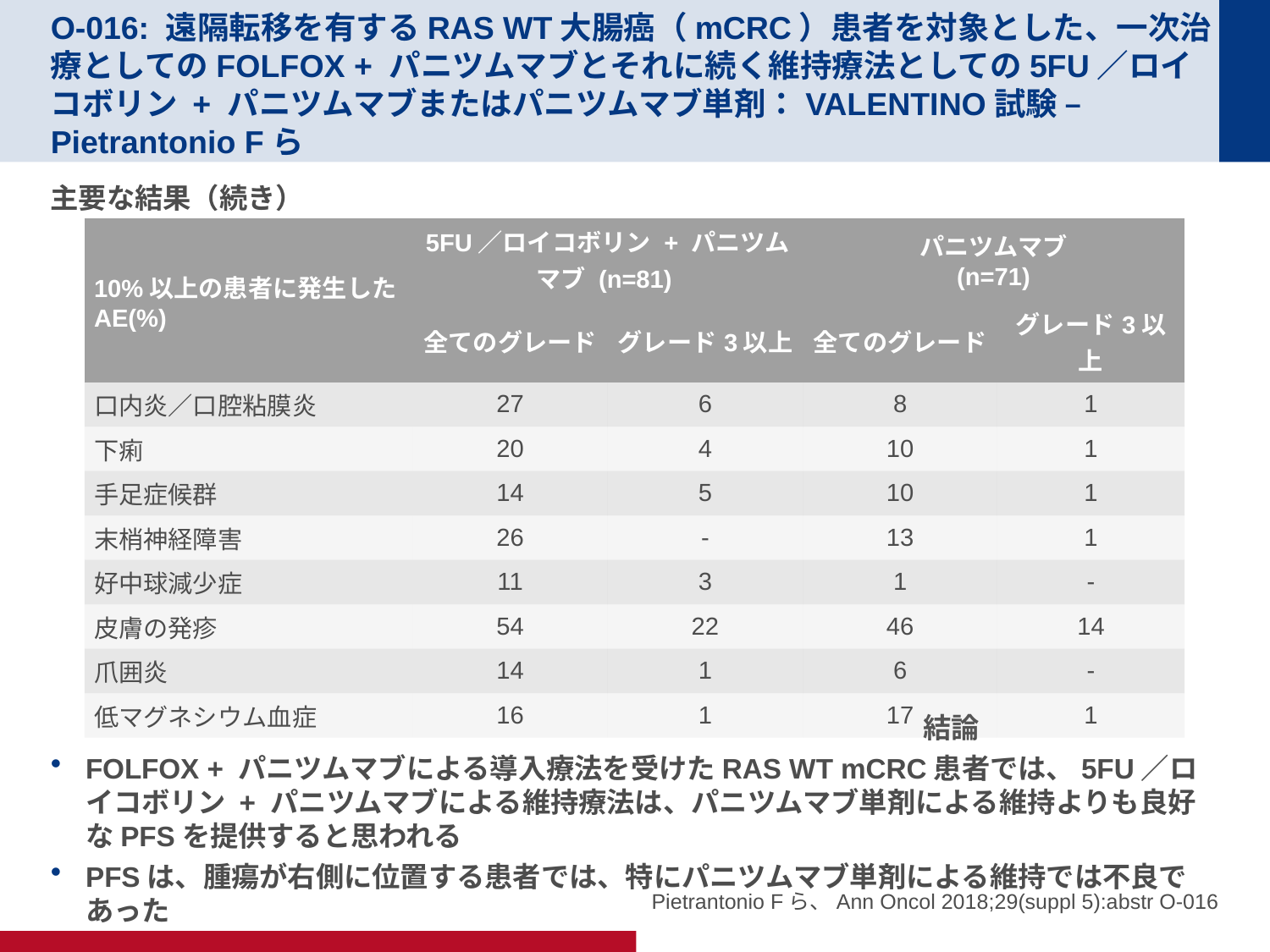

# O-016: 遠隔転移を有するRAS WT大腸癌（mCRC）患者を対象とした、一次治療としてのFOLFOX + パニツムマブとそれに続く維持療法としての5FU／ロイコボリン + パニツムマブまたはパニツムマブ単剤：VALENTINO試験 – Pietrantonio Fら
主要な結果（続き）
　　　　　　　　　　　　　　　　　　　　　　　　　　　　　　　　　　　　　　　　　　　　　　　　　　　　　　　　　　　　　　　　　　　　　　　　結論
FOLFOX + パニツムマブによる導入療法を受けたRAS WT mCRC患者では、5FU／ロイコボリン + パニツムマブによる維持療法は、パニツムマブ単剤による維持よりも良好なPFSを提供すると思われる
PFSは、腫瘍が右側に位置する患者では、特にパニツムマブ単剤による維持では不良であった
| 10%以上の患者に発生したAE(%) | 5FU／ロイコボリン + パニツムマブ (n=81) |  | パニツムマブ (n=71) |  |
| --- | --- | --- | --- | --- |
|  | 全てのグレード | グレード3以上 | 全てのグレード | グレード3以上 |
| 口内炎／口腔粘膜炎 | 27 | 6 | 8 | 1 |
| 下痢 | 20 | 4 | 10 | 1 |
| 手足症候群 | 14 | 5 | 10 | 1 |
| 末梢神経障害 | 26 | - | 13 | 1 |
| 好中球減少症 | 11 | 3 | 1 | - |
| 皮膚の発疹 | 54 | 22 | 46 | 14 |
| 爪囲炎 | 14 | 1 | 6 | - |
| 低マグネシウム血症 | 16 | 1 | 17 | 1 |
Pietrantonio Fら、Ann Oncol 2018;29(suppl 5):abstr O-016